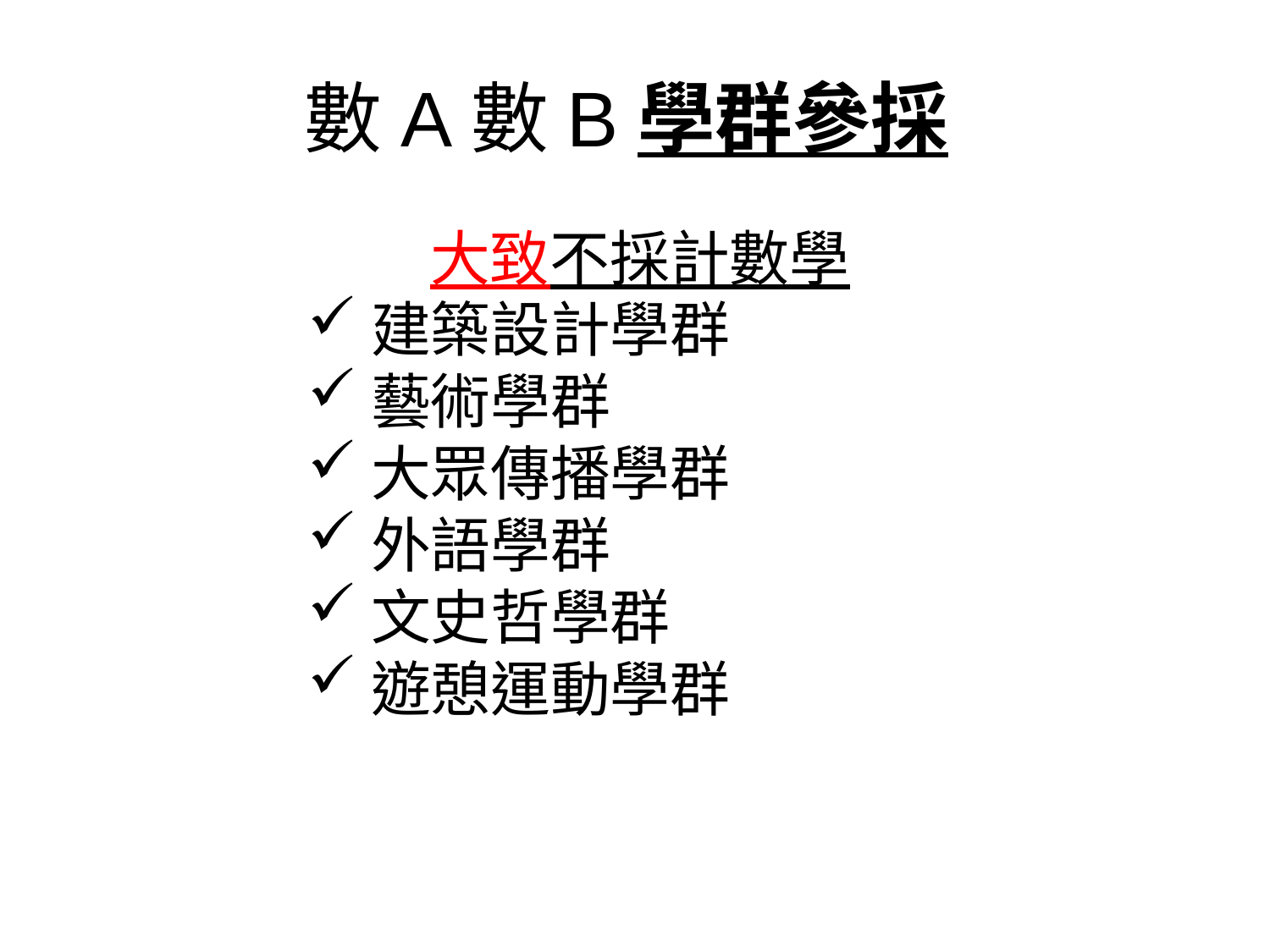

# 數A數B學群參採
大致不採計數學
建築設計學群
藝術學群
大眾傳播學群
外語學群
文史哲學群
遊憩運動學群